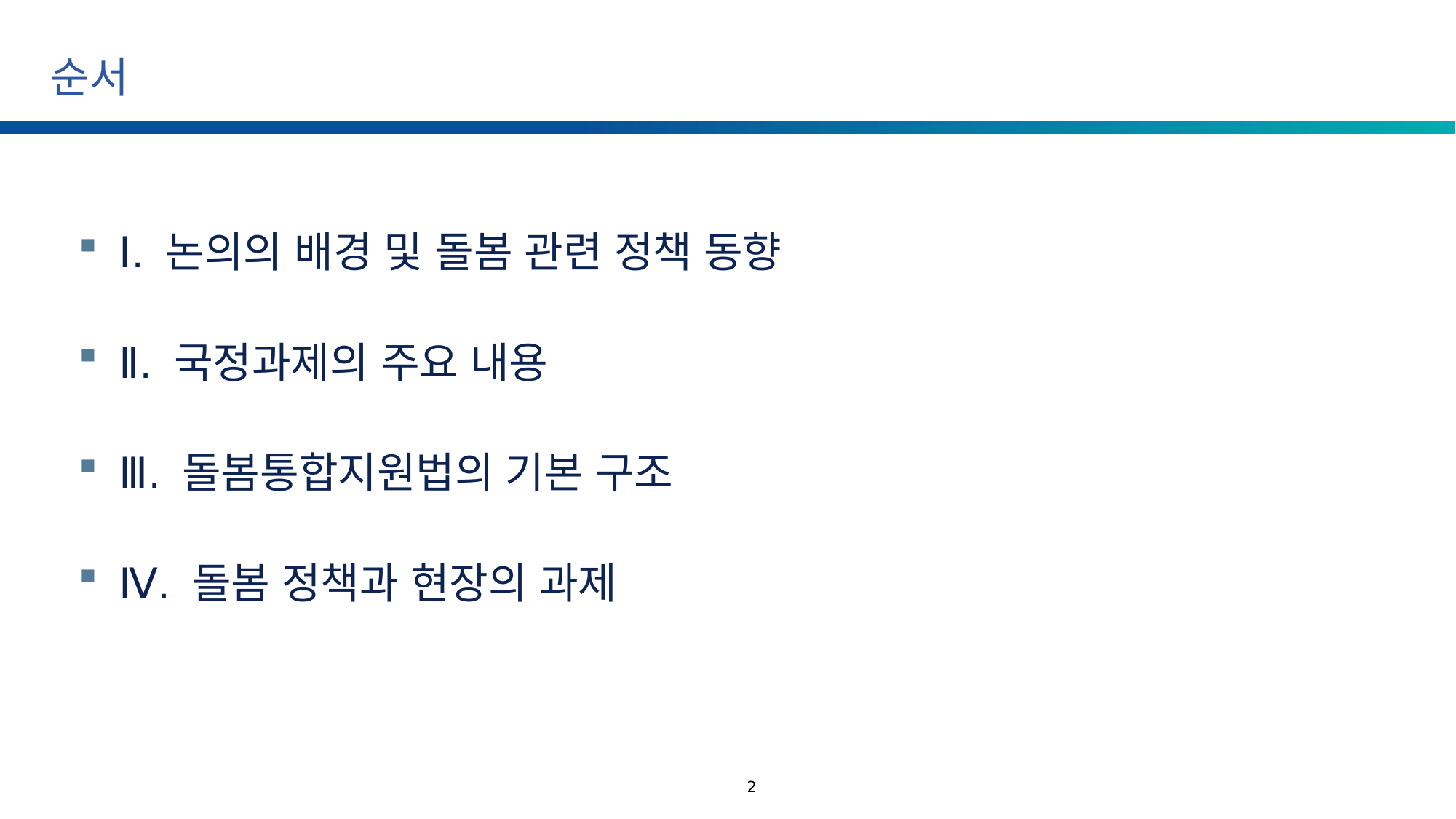

# 순서
Ⅰ. 논의의 배경 및 돌봄 관련 정책 동향
Ⅱ. 국정과제의 주요 내용
Ⅲ. 돌봄통합지원법의 기본 구조
Ⅳ. 돌봄 정책과 현장의 과제
2